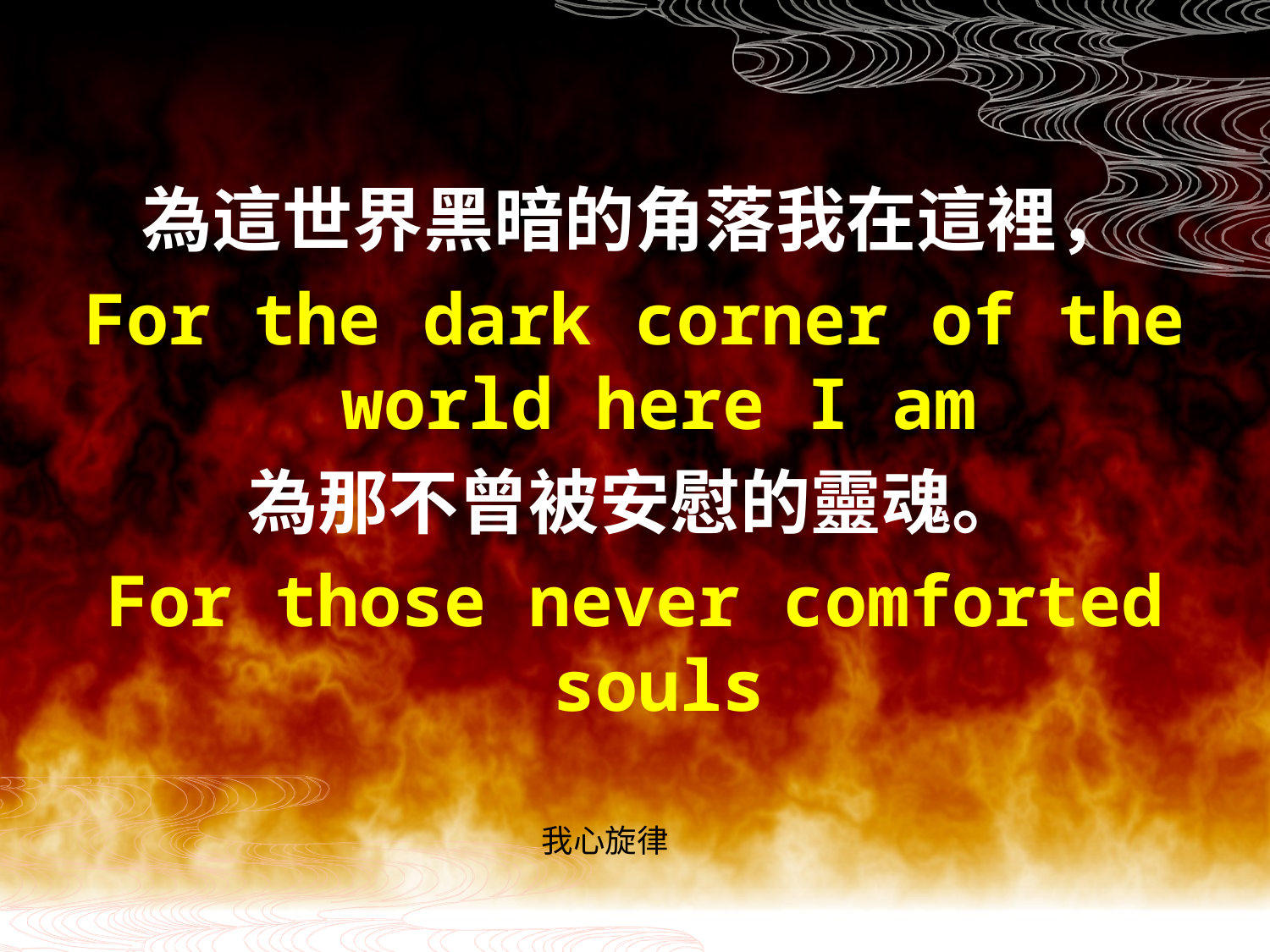

為這世界黑暗的角落我在這裡，
For the dark corner of the world here I am
為那不曾被安慰的靈魂。
For those never comforted souls

我心旋律